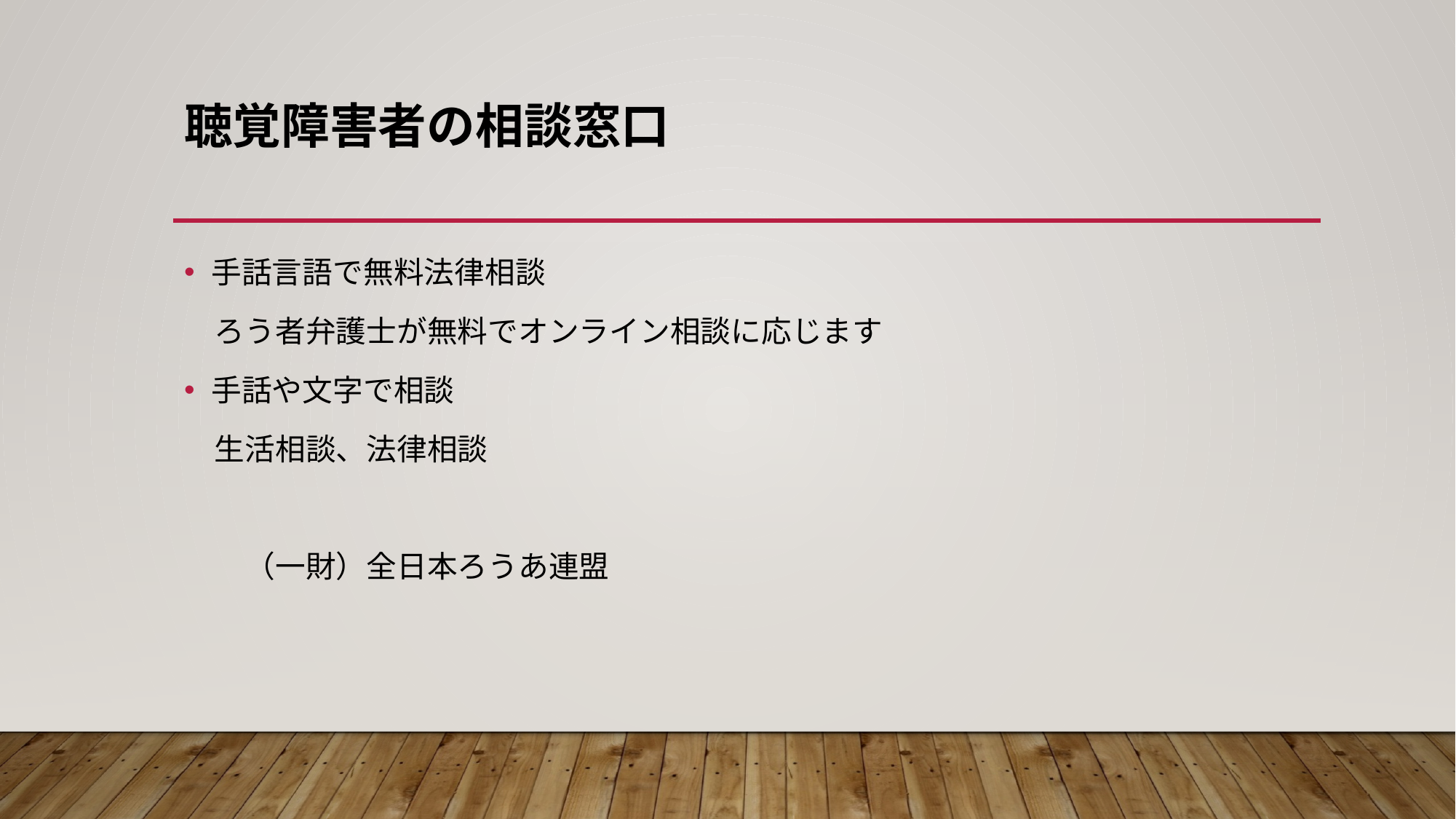

# 聴覚障害者の相談窓口
手話言語で無料法律相談
　ろう者弁護士が無料でオンライン相談に応じます
手話や文字で相談
　生活相談、法律相談

　　（一財）全日本ろうあ連盟